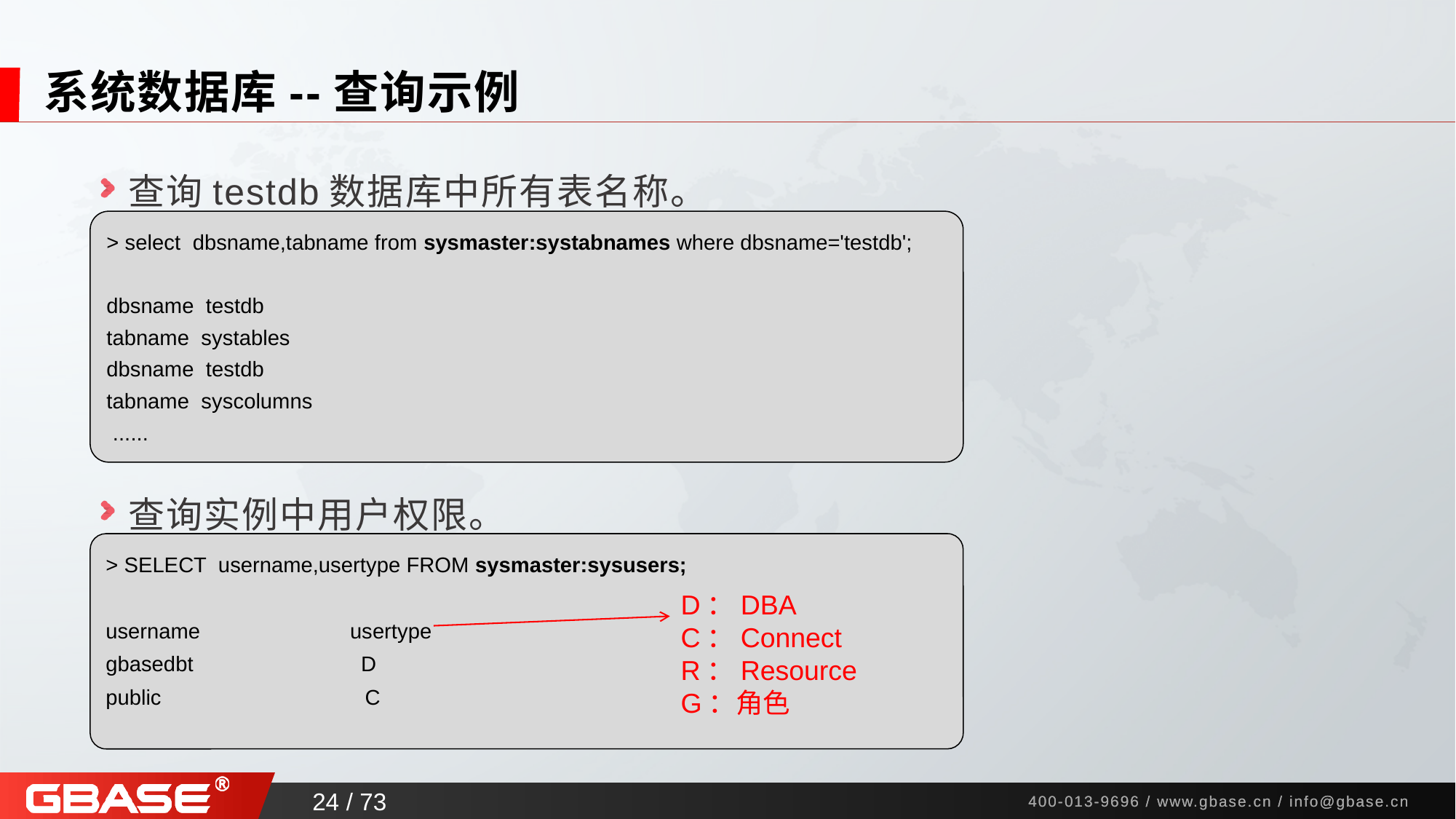

# 系统数据库--查询示例
查询testdb数据库中所有表名称。

查询实例中用户权限。

> select  dbsname,tabname from sysmaster:systabnames where dbsname='testdb';

dbsname  testdb
tabname  systables
dbsname  testdb
tabname  syscolumns
 ......

> SELECT  username,usertype FROM sysmaster:sysusers;

username                         usertype
gbasedbt                            D
public                                  C
D：DBA
C：Connect
R：Resource
G：角色